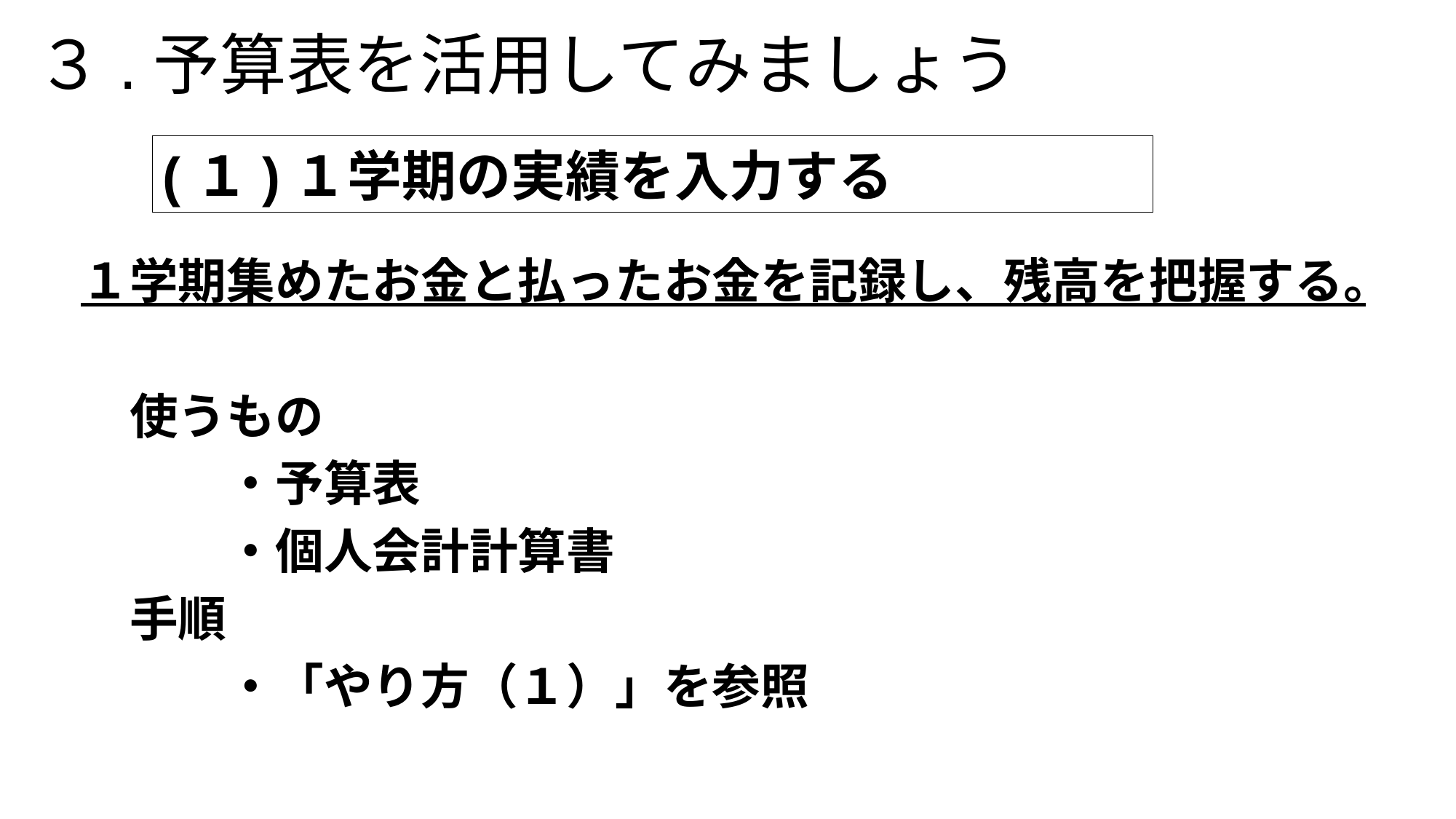

# ３.予算表を活用してみましょう
(１)１学期の実績を入力する
１学期集めたお金と払ったお金を記録し、残高を把握する。

　使うもの
　　　・予算表
　　　・個人会計計算書
　手順
　　　・「やり方（１）」を参照